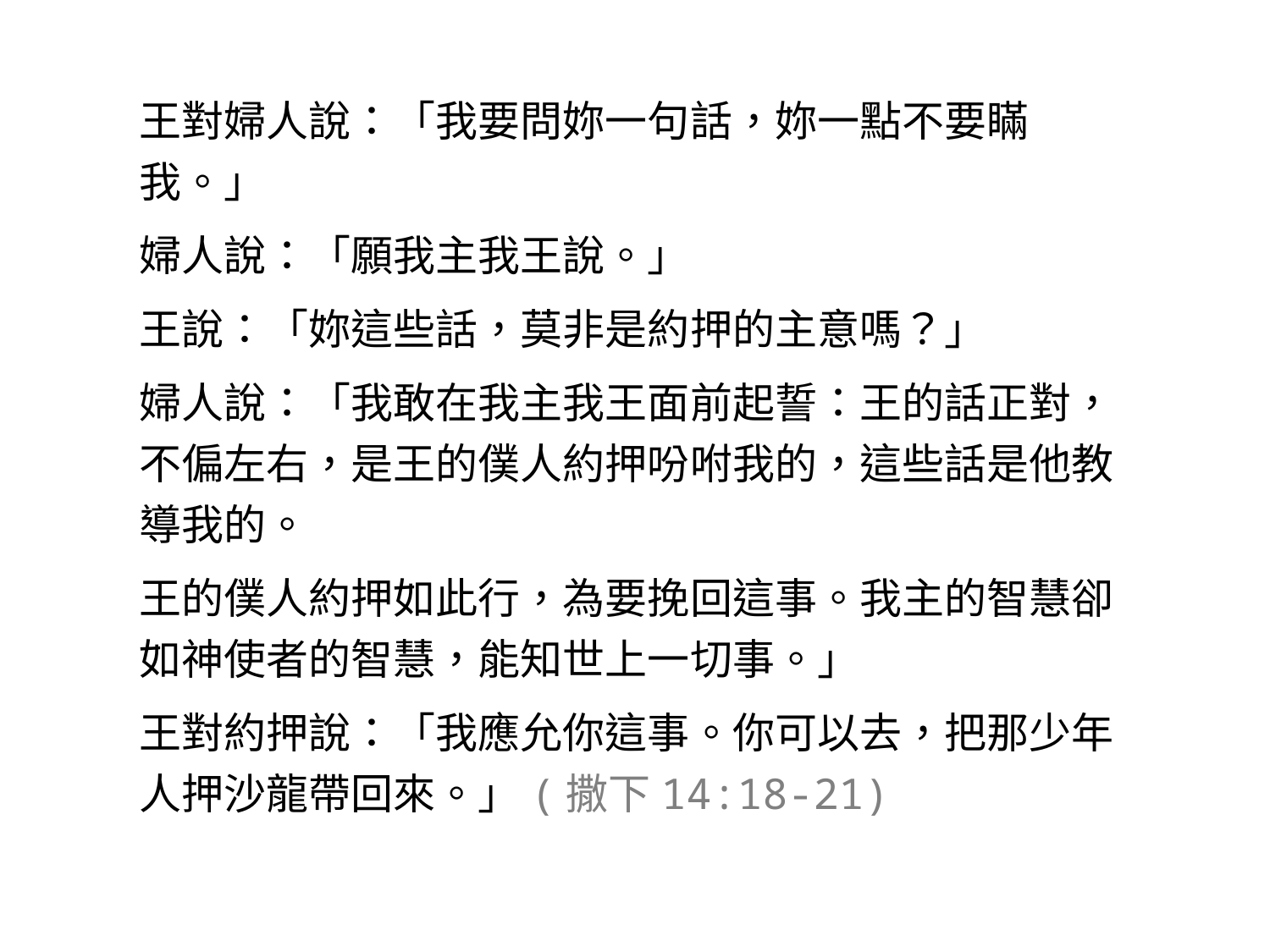

王對婦人說：「我要問妳一句話，妳一點不要瞞我。」
婦人說：「願我主我王說。」
王說：「妳這些話，莫非是約押的主意嗎？」
婦人說：「我敢在我主我王面前起誓：王的話正對，不偏左右，是王的僕人約押吩咐我的，這些話是他教導我的。
王的僕人約押如此行，為要挽回這事。我主的智慧卻如神使者的智慧，能知世上一切事。」
王對約押說：「我應允你這事。你可以去，把那少年人押沙龍帶回來。」(撒下14:18-21)